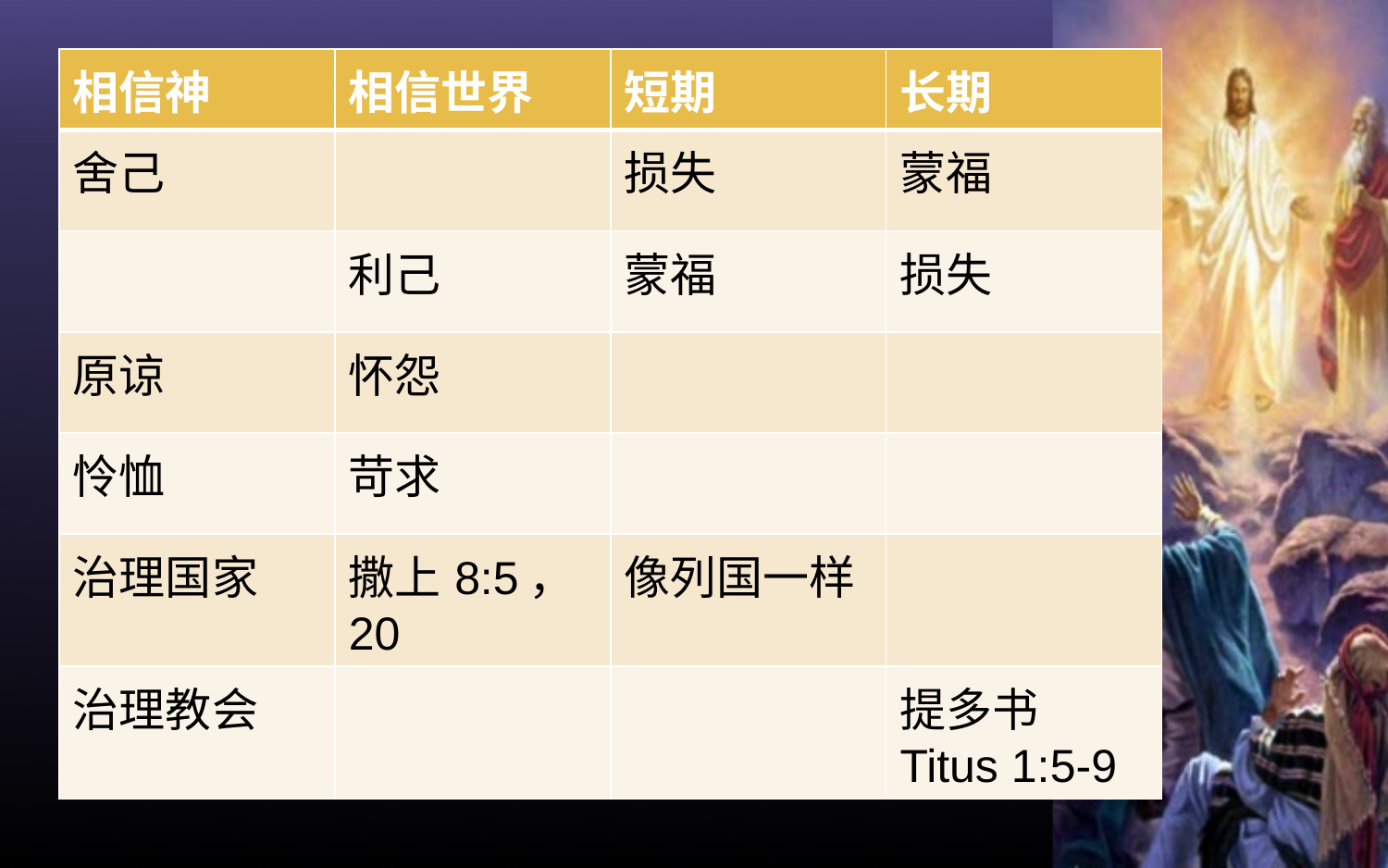

| 相信神 | 相信世界 | 短期 | 长期 |
| --- | --- | --- | --- |
| 舍己 |  | 损失 | 蒙福 |
|  | 利己 | 蒙福 | 损失 |
| 原谅 | 怀怨 |  |  |
| 怜恤 | 苛求 |  |  |
| 治理国家 | 撒上8:5，20 | 像列国一样 |  |
| 治理教会 |  |  | 提多书Titus 1:5-9 |